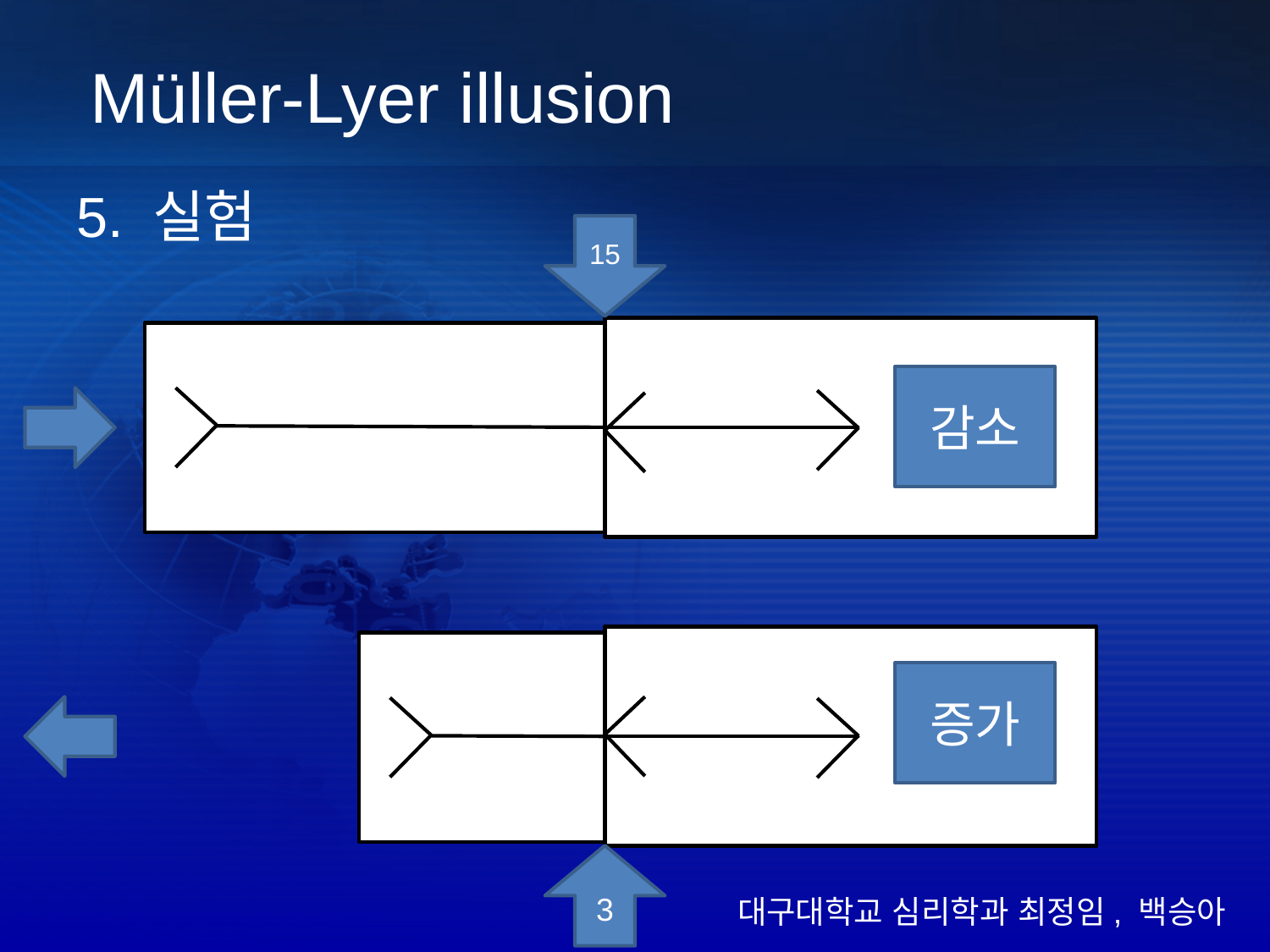

Müller-Lyer illusion
5. 실험
15

감소

증가

3
대구대학교 심리학과 최정임, 백승아